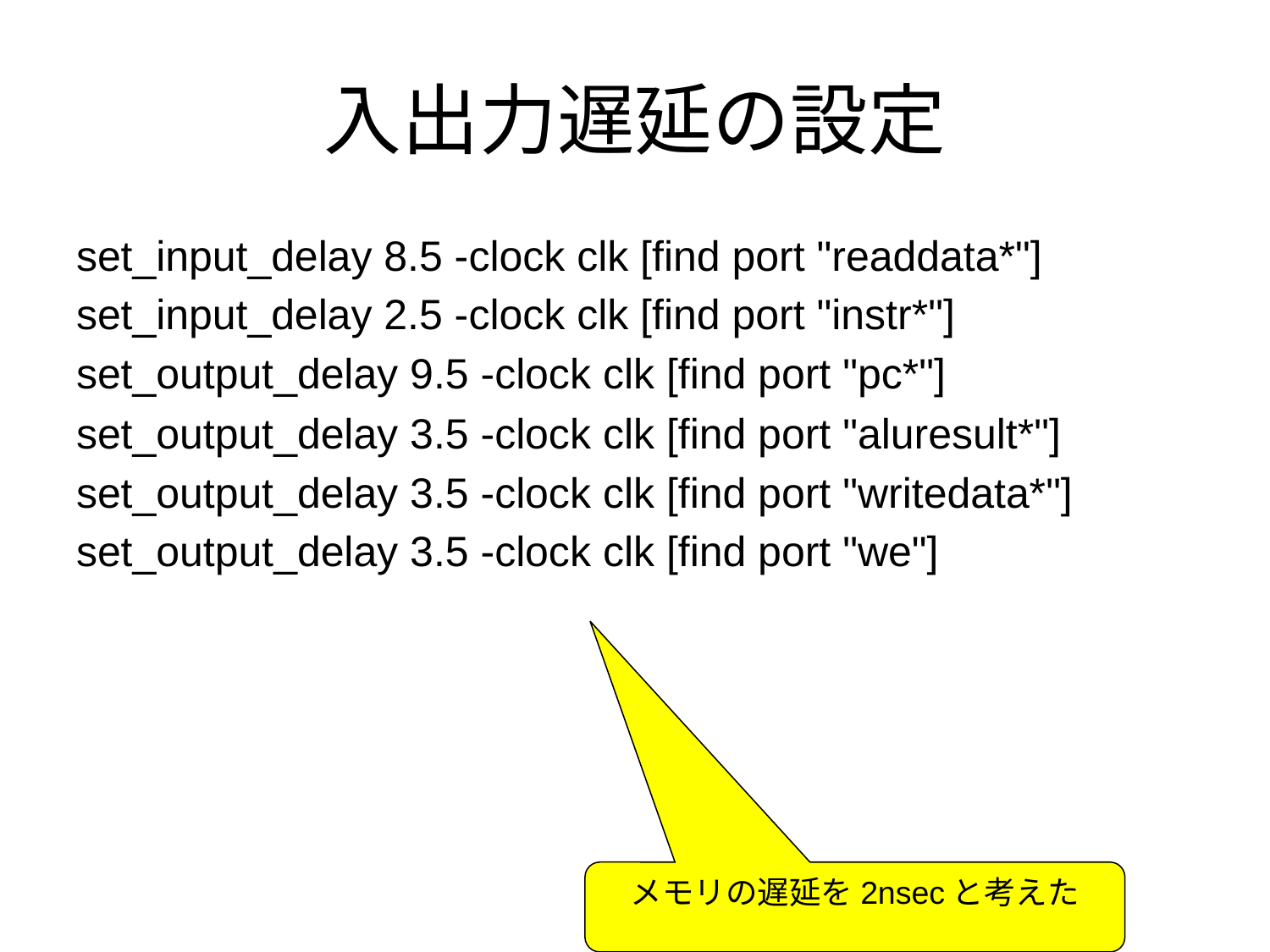

# 入出力遅延の設定
set_input_delay 8.5 -clock clk [find port "readdata*"]
set_input_delay 2.5 -clock clk [find port "instr*"]
set_output_delay 9.5 -clock clk [find port "pc*"]
set_output_delay 3.5 -clock clk [find port "aluresult*"]
set_output_delay 3.5 -clock clk [find port "writedata*"]
set_output_delay 3.5 -clock clk [find port "we"]
メモリの遅延を2nsecと考えた